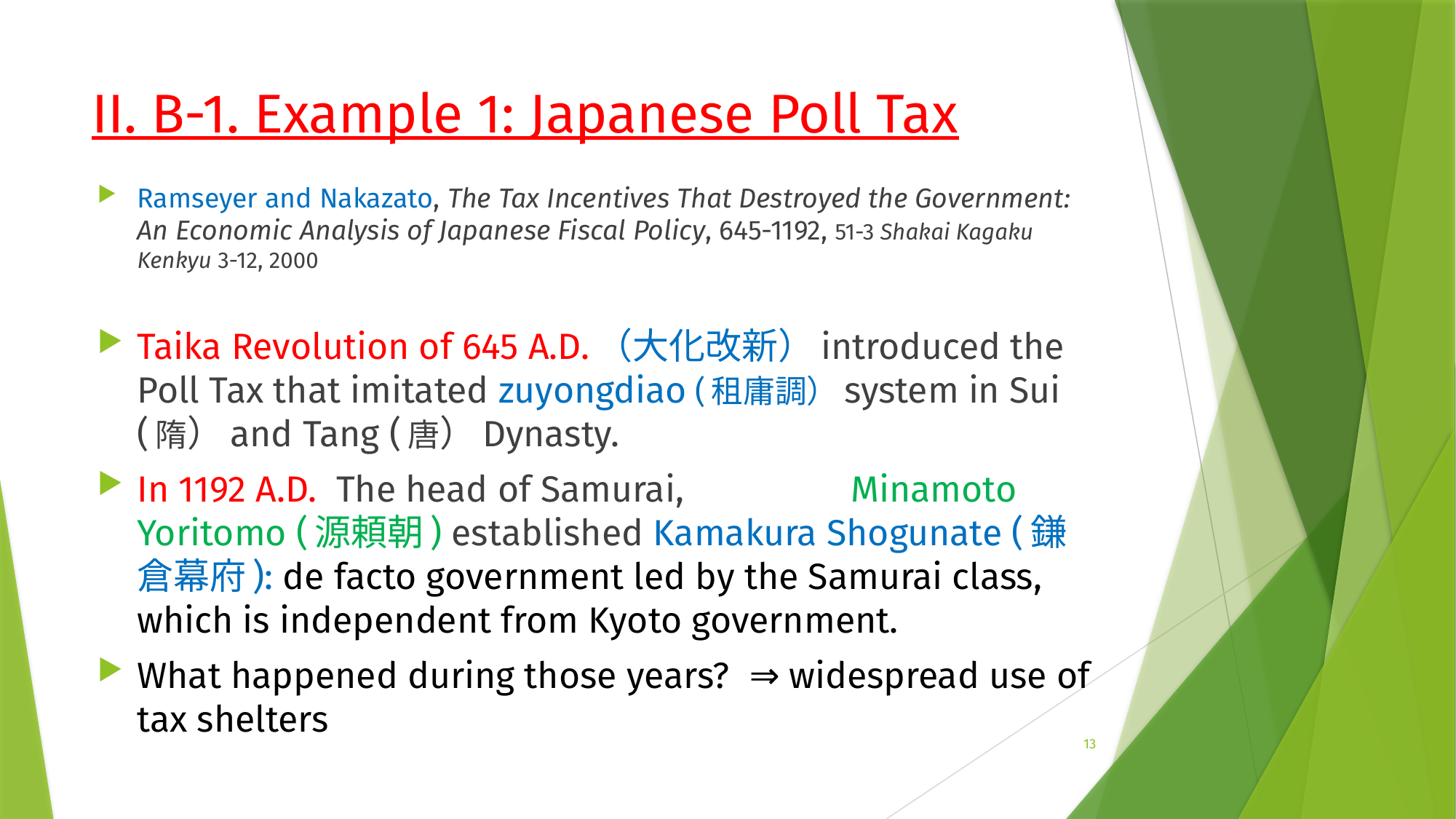

# II. B-1. Example 1: Japanese Poll Tax
Ramseyer and Nakazato, The Tax Incentives That Destroyed the Government: An Economic Analysis of Japanese Fiscal Policy, 645-1192, 51-3 Shakai Kagaku Kenkyu 3-12, 2000

Taika Revolution of 645 A.D.（大化改新）introduced the Poll Tax that imitated zuyongdiao (租庸調）system in Sui (隋）and Tang (唐）Dynasty.
In 1192 A.D.  The head of Samurai,　　　　 Minamoto Yoritomo (源頼朝) established Kamakura Shogunate (鎌倉幕府): de facto government led by the Samurai class, which is independent from Kyoto government.
What happened during those years?  ⇒ widespread use of tax shelters

13